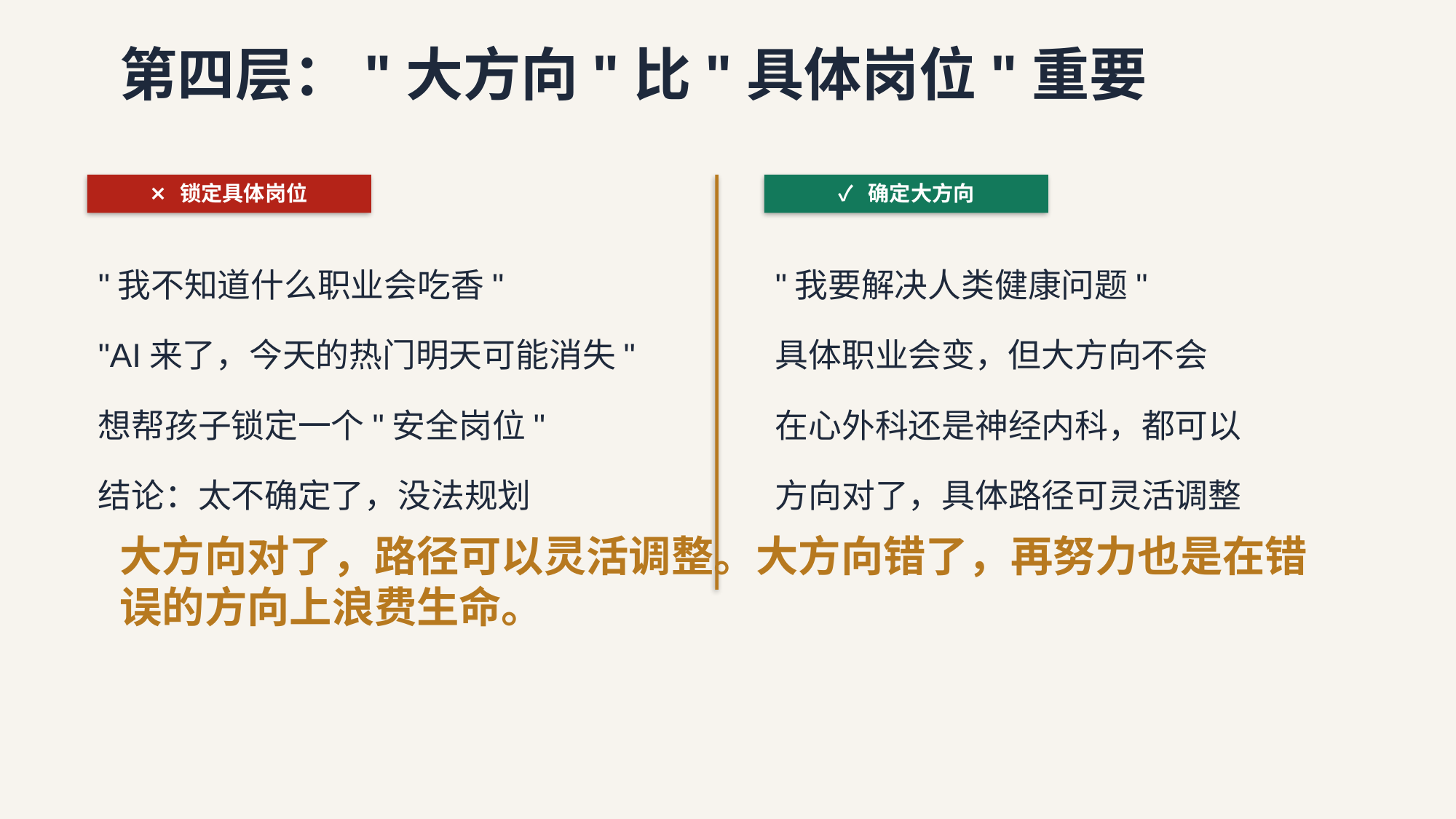

第四层："大方向"比"具体岗位"重要

❌  锁定具体岗位

✓  确定大方向
"我不知道什么职业会吃香"
"AI来了，今天的热门明天可能消失"
想帮孩子锁定一个"安全岗位"
结论：太不确定了，没法规划
"我要解决人类健康问题"
具体职业会变，但大方向不会
在心外科还是神经内科，都可以
方向对了，具体路径可灵活调整
大方向对了，路径可以灵活调整。大方向错了，再努力也是在错误的方向上浪费生命。